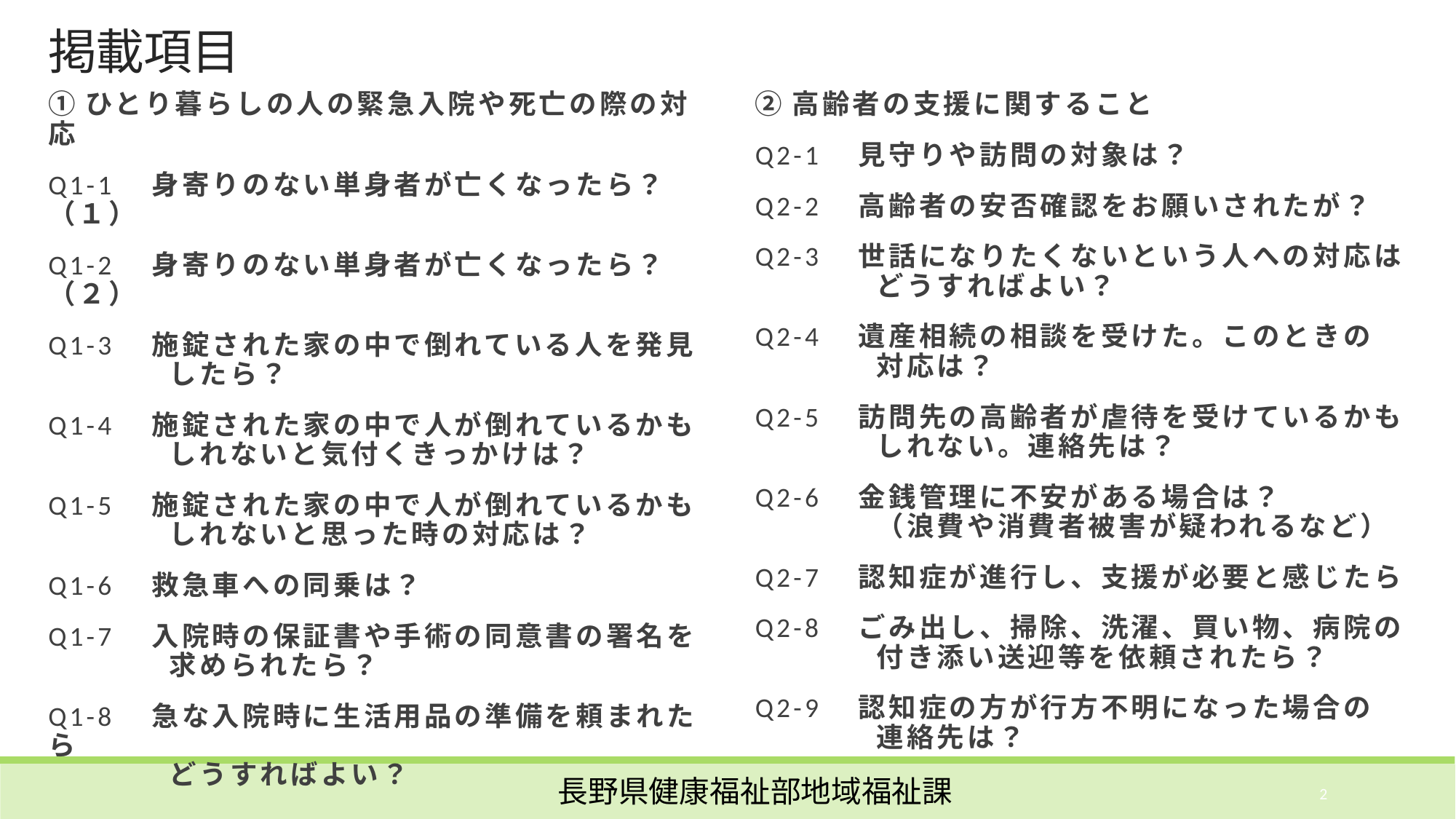

掲載項目
①ひとり暮らしの人の緊急入院や死亡の際の対応
Q1-1　身寄りのない単身者が亡くなったら？（１）
Q1-2　身寄りのない単身者が亡くなったら？（２）
Q1-3　施錠された家の中で倒れている人を発見
　　　　したら？
Q1-4　施錠された家の中で人が倒れているかも
　　　　しれないと気付くきっかけは？
Q1-5　施錠された家の中で人が倒れているかも
　　　　しれないと思った時の対応は？
Q1-6　救急車への同乗は？
Q1-7　入院時の保証書や手術の同意書の署名を
　　　　求められたら？
Q1-8　急な入院時に生活用品の準備を頼まれたら
　　　　どうすればよい？
②高齢者の支援に関すること
Q2-1　見守りや訪問の対象は？
Q2-2　高齢者の安否確認をお願いされたが？
Q2-3　世話になりたくないという人への対応は
　　　　どうすればよい？
Q2-4　遺産相続の相談を受けた。このときの
　　　　対応は？
Q2-5　訪問先の高齢者が虐待を受けているかも
　　　　しれない。連絡先は？
Q2-6　金銭管理に不安がある場合は？
　　　　（浪費や消費者被害が疑われるなど）
Q2-7　認知症が進行し、支援が必要と感じたら
Q2-8　ごみ出し、掃除、洗濯、買い物、病院の
　　　　付き添い送迎等を依頼されたら？
Q2-9　認知症の方が行方不明になった場合の
　　　　連絡先は？

長野県健康福祉部地域福祉課
2